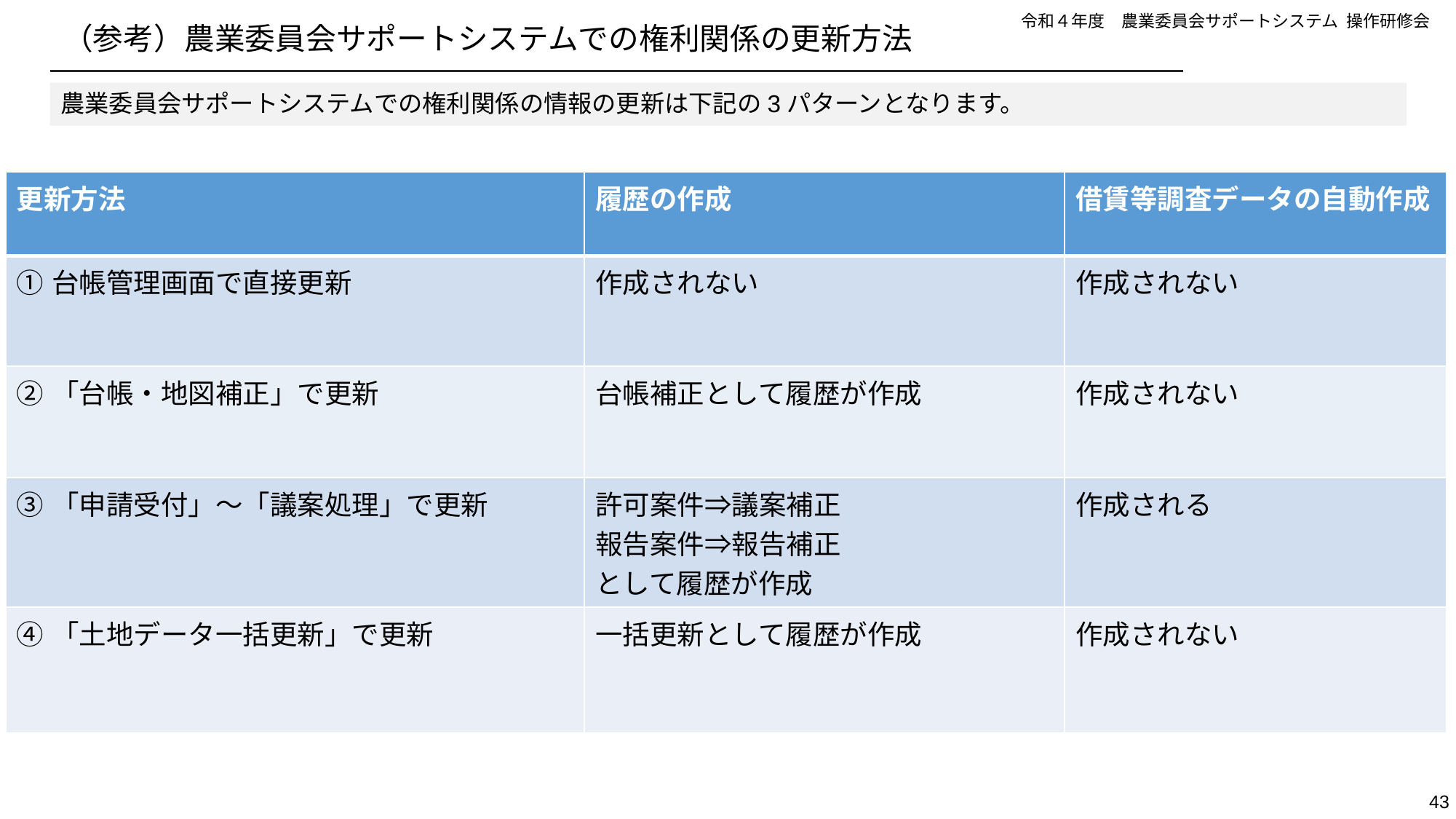

# （参考）農業委員会サポートシステムでの権利関係の更新方法
農業委員会サポートシステムでの権利関係の情報の更新は下記の3パターンとなります。
| 更新方法 | 履歴の作成 | 借賃等調査データの自動作成 |
| --- | --- | --- |
| ①台帳管理画面で直接更新 | 作成されない | 作成されない |
| ②「台帳・地図補正」で更新 | 台帳補正として履歴が作成 | 作成されない |
| ③「申請受付」～「議案処理」で更新 | 許可案件⇒議案補正 報告案件⇒報告補正 として履歴が作成 | 作成される |
| ④「土地データ一括更新」で更新 | 一括更新として履歴が作成 | 作成されない |